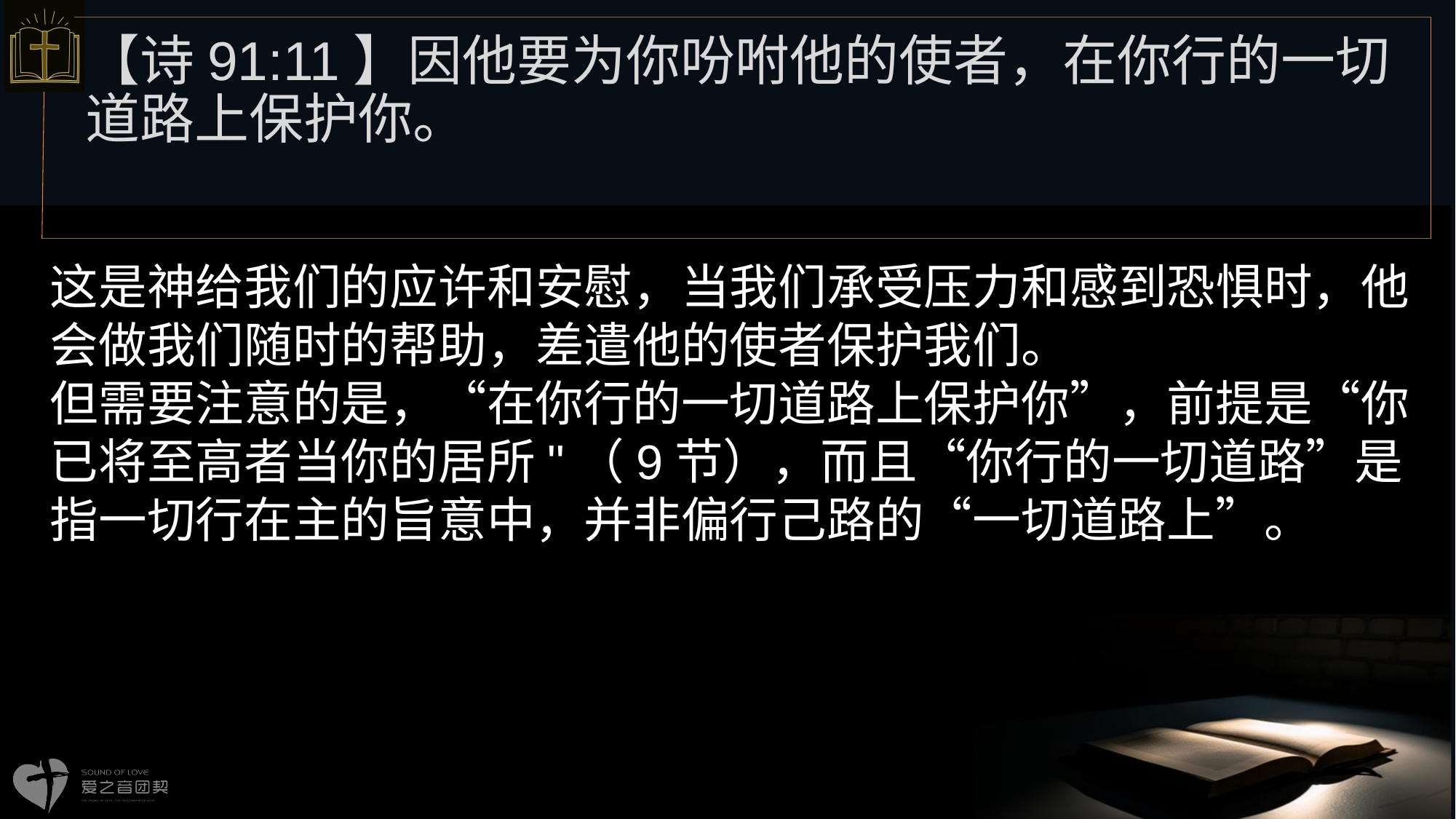

【诗91:11】因他要为你吩咐他的使者，在你行的一切道路上保护你。
# 这是神给我们的应许和安慰，当我们承受压力和感到恐惧时，他会做我们随时的帮助，差遣他的使者保护我们。 但需要注意的是，“在你行的一切道路上保护你”，前提是“你已将至高者当你的居所"（9节），而且“你行的一切道路”是指一切行在主的旨意中，并非偏行己路的“一切道路上”。